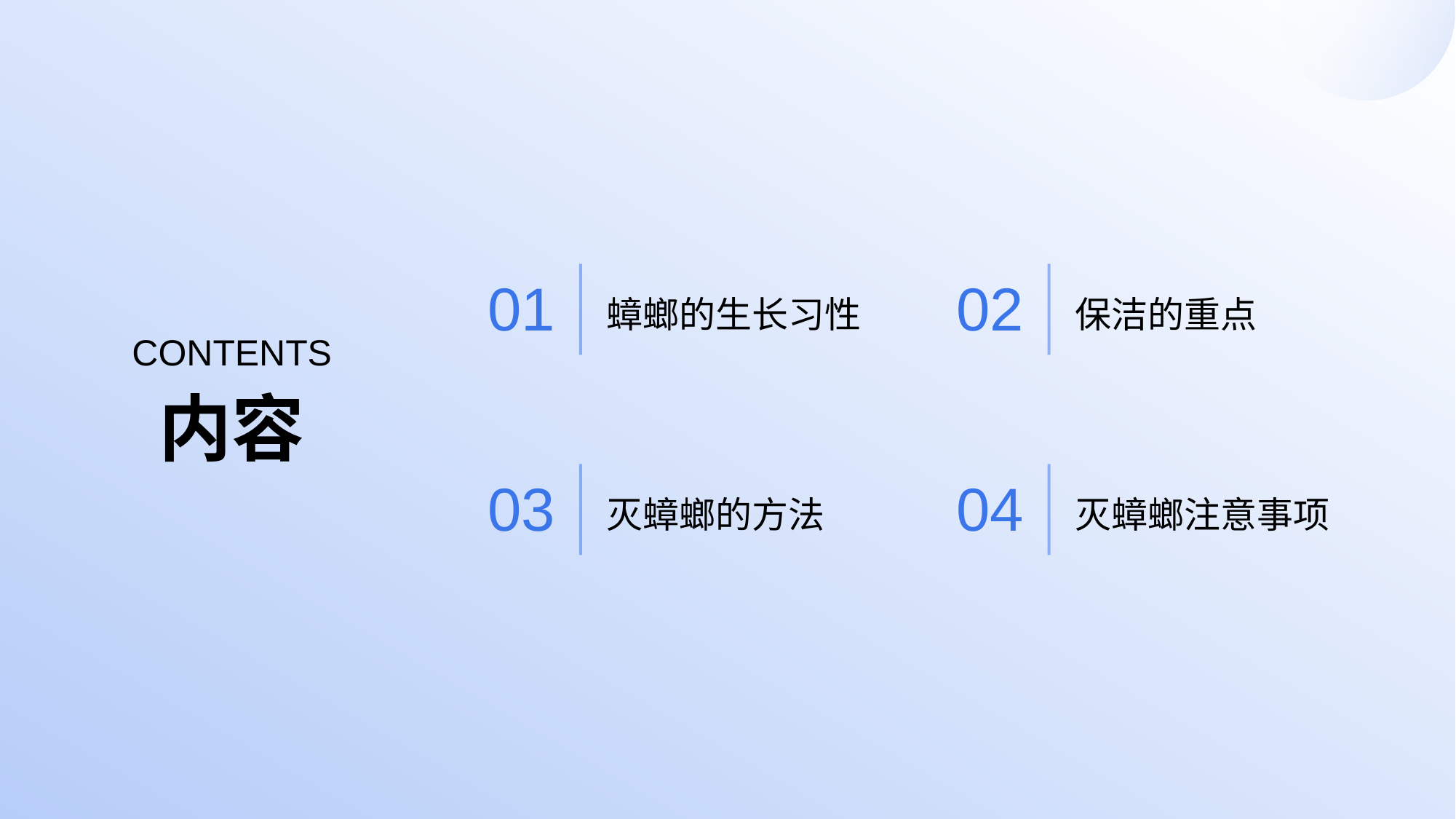

蟑螂的生长习性
保洁的重点

01
02
CONTENTS
内容
灭蟑螂的方法
灭蟑螂注意事项

03
04